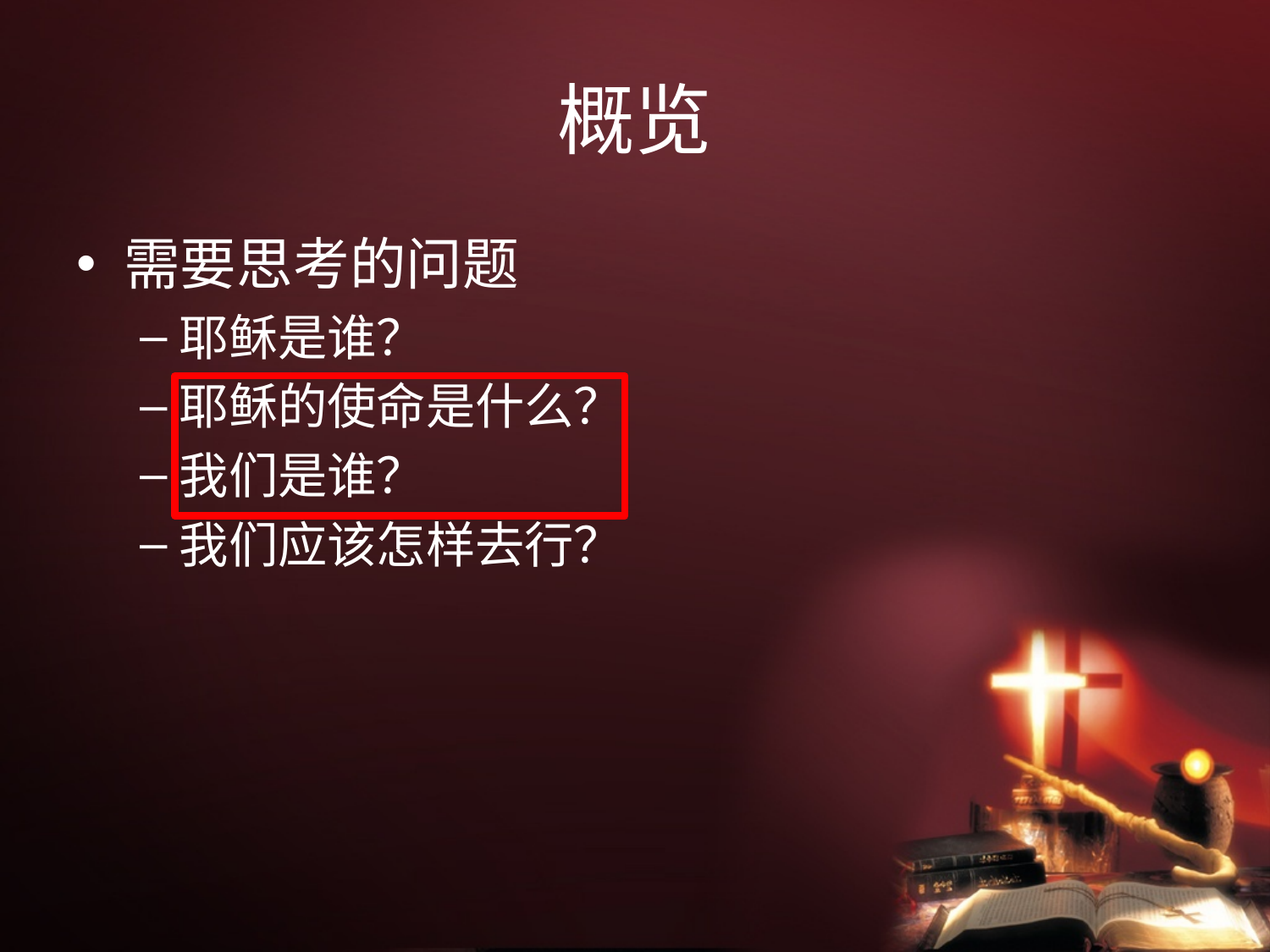

# 概览
需要思考的问题
耶稣是谁？
耶稣的使命是什么？
我们是谁？
我们应该怎样去行？